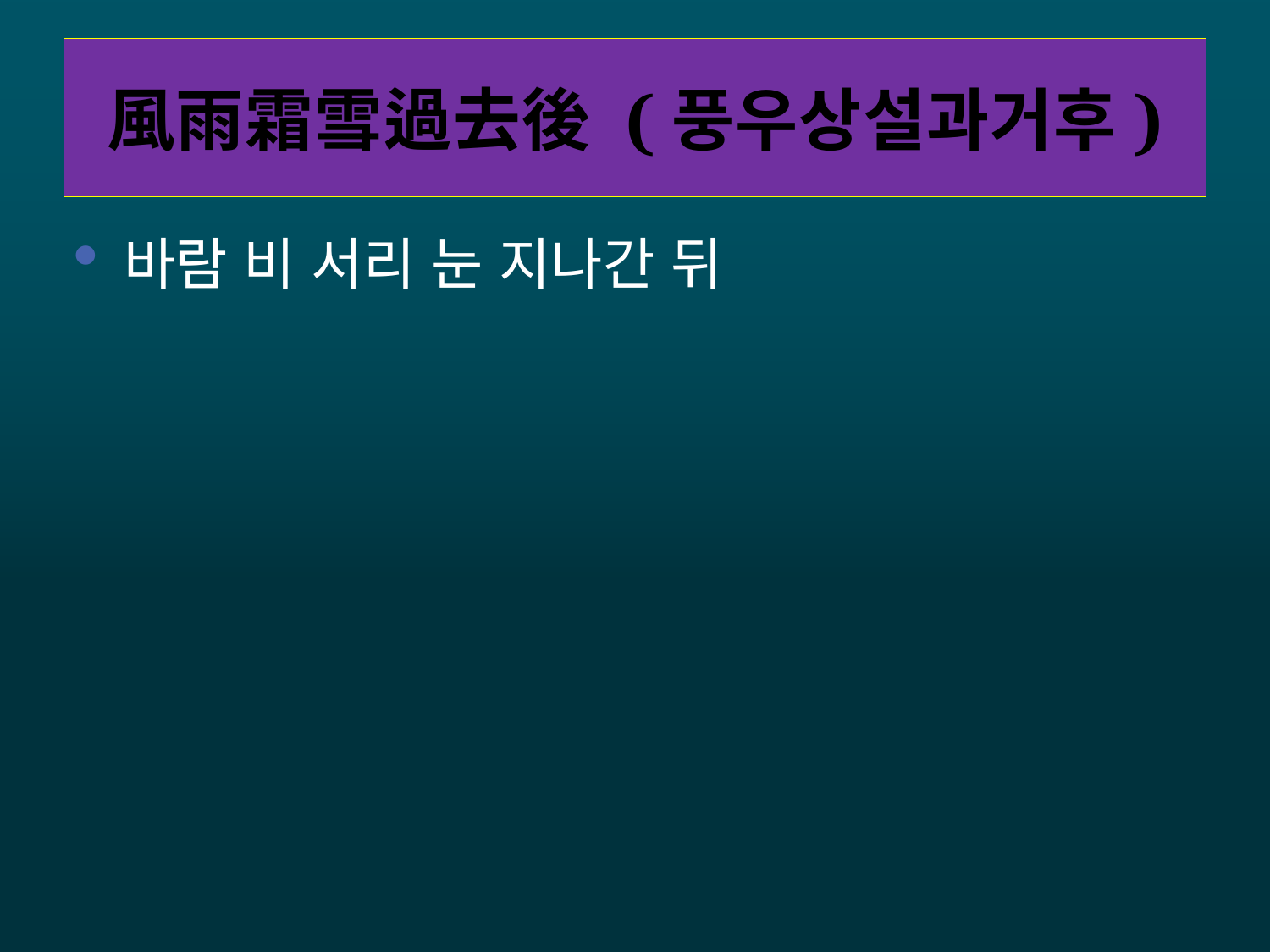

# 風雨霜雪過去後 (풍우상설과거후)
바람 비 서리 눈 지나간 뒤